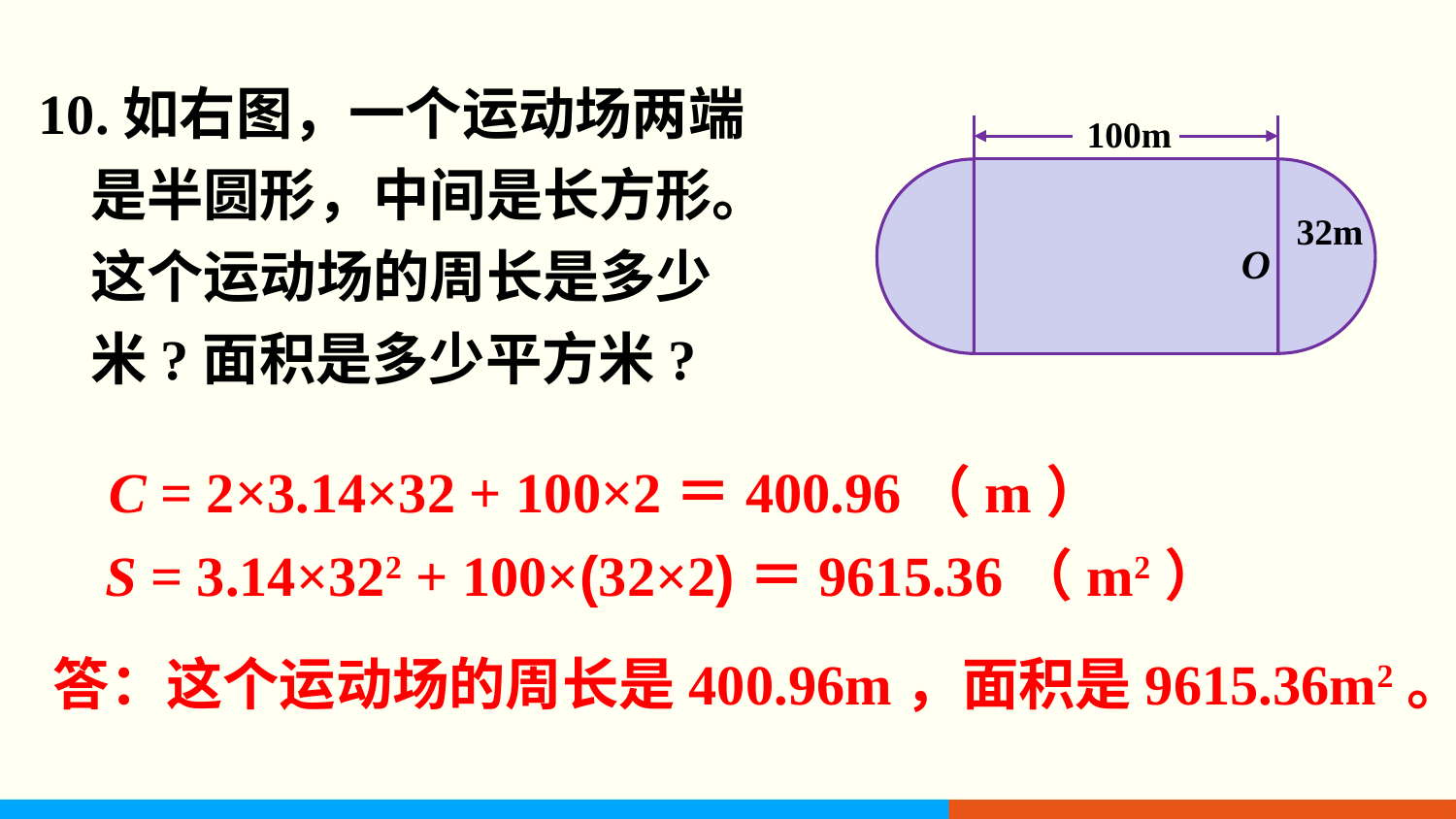

10.如右图，一个运动场两端
   是半圆形，中间是长方形。
   这个运动场的周长是多少
   米?面积是多少平方米?
100m

32m
O
C = 2×3.14×32 + 100×2＝400.96（m）
S = 3.14×322 + 100×(32×2)＝9615.36（m2）
答：这个运动场的周长是400.96m，面积是9615.36m2。